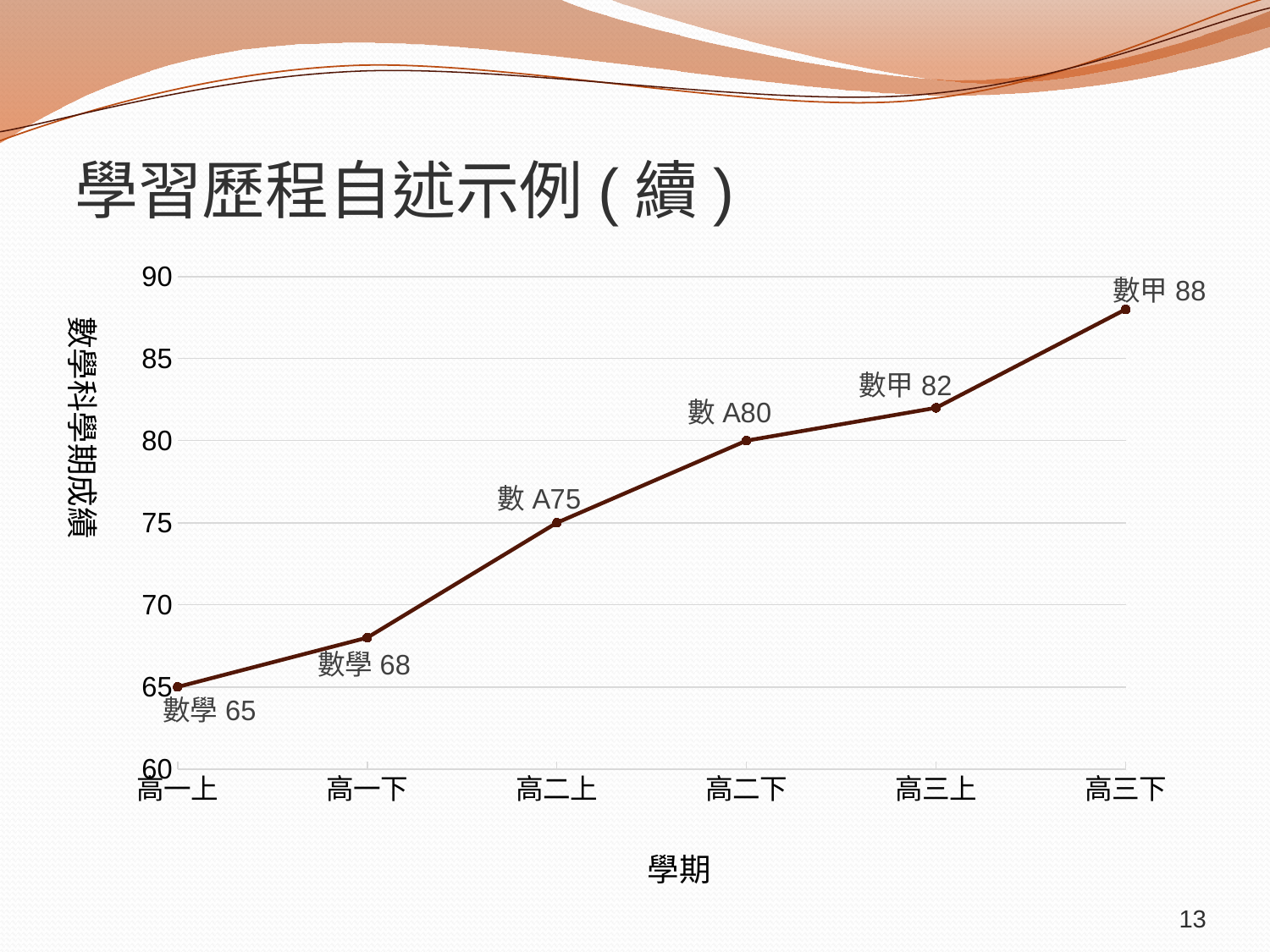

# 學習歷程自述示例(續)

### Chart

| Category | 學期成績 |
|---|---|
| 高一上 | 65.0 |
| 高一下 | 68.0 |
| 高二上 | 75.0 |
| 高二下 | 80.0 |
| 高三上 | 82.0 |
| 高三下 | 88.0 |
數學科學期成績
學期
13